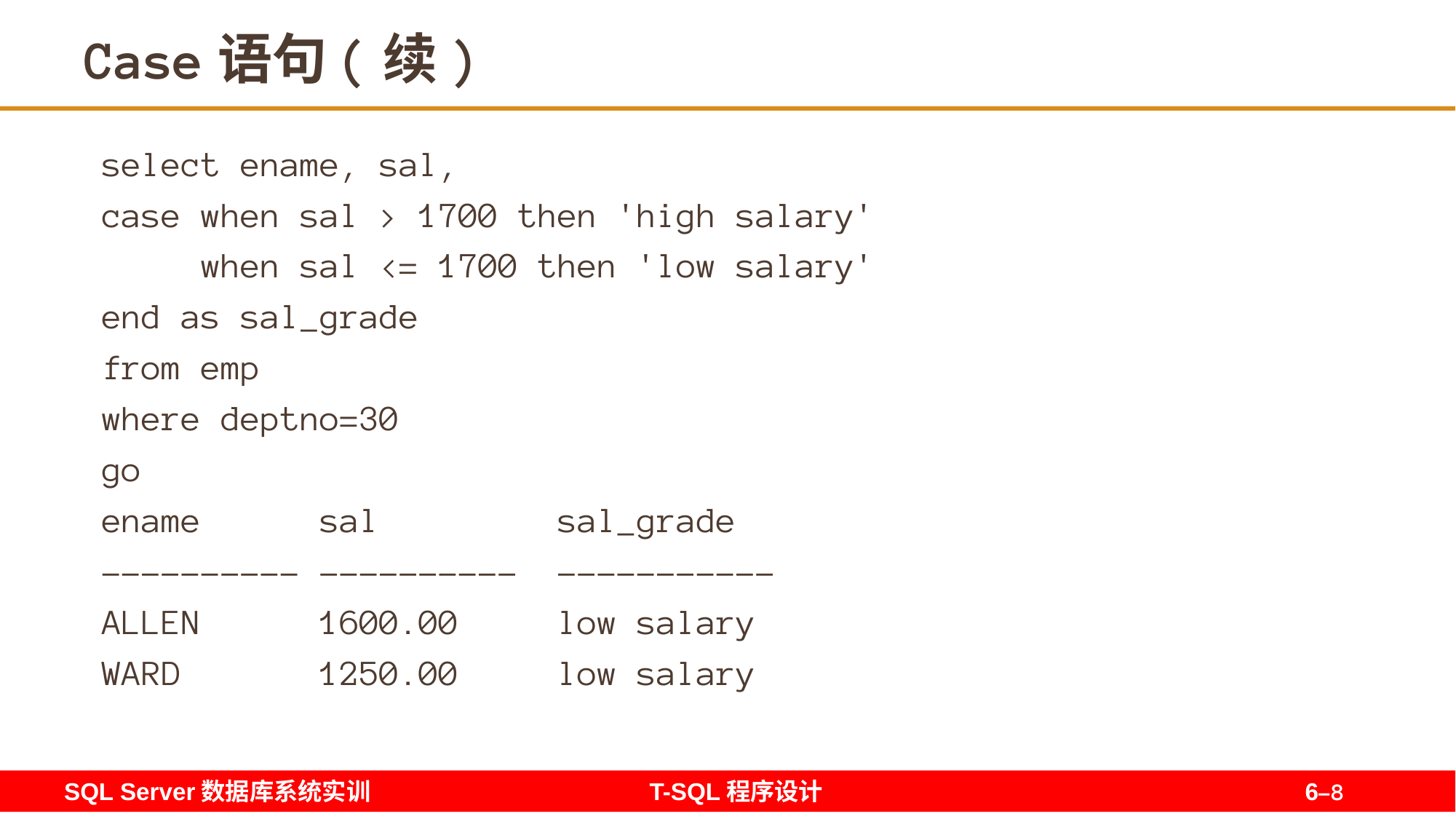

8
# Case语句(续)
select ename, sal,
case when sal > 1700 then 'high salary'
     when sal <= 1700 then 'low salary'
end as sal_grade
from emp
where deptno=30
go
ename      sal         sal_grade
---------- ----------  -----------
ALLEN      1600.00     low salary
WARD       1250.00     low salary